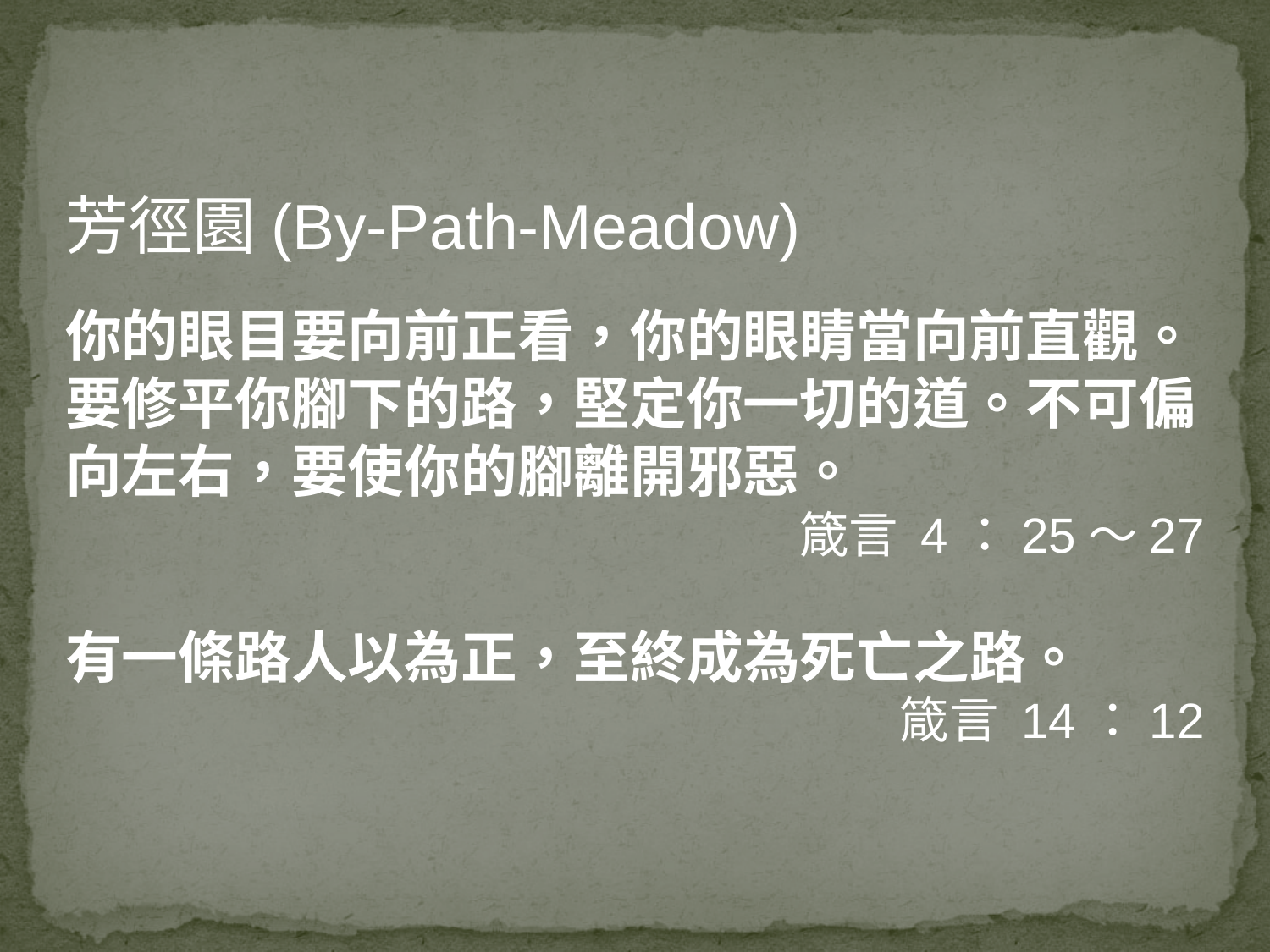

芳徑園(By-Path-Meadow)

你的眼目要向前正看，你的眼睛當向前直觀。要修平你腳下的路，堅定你一切的道。不可偏向左右，要使你的腳離開邪惡。
箴言 4：25～27

有一條路人以為正，至終成為死亡之路。
箴言 14：12